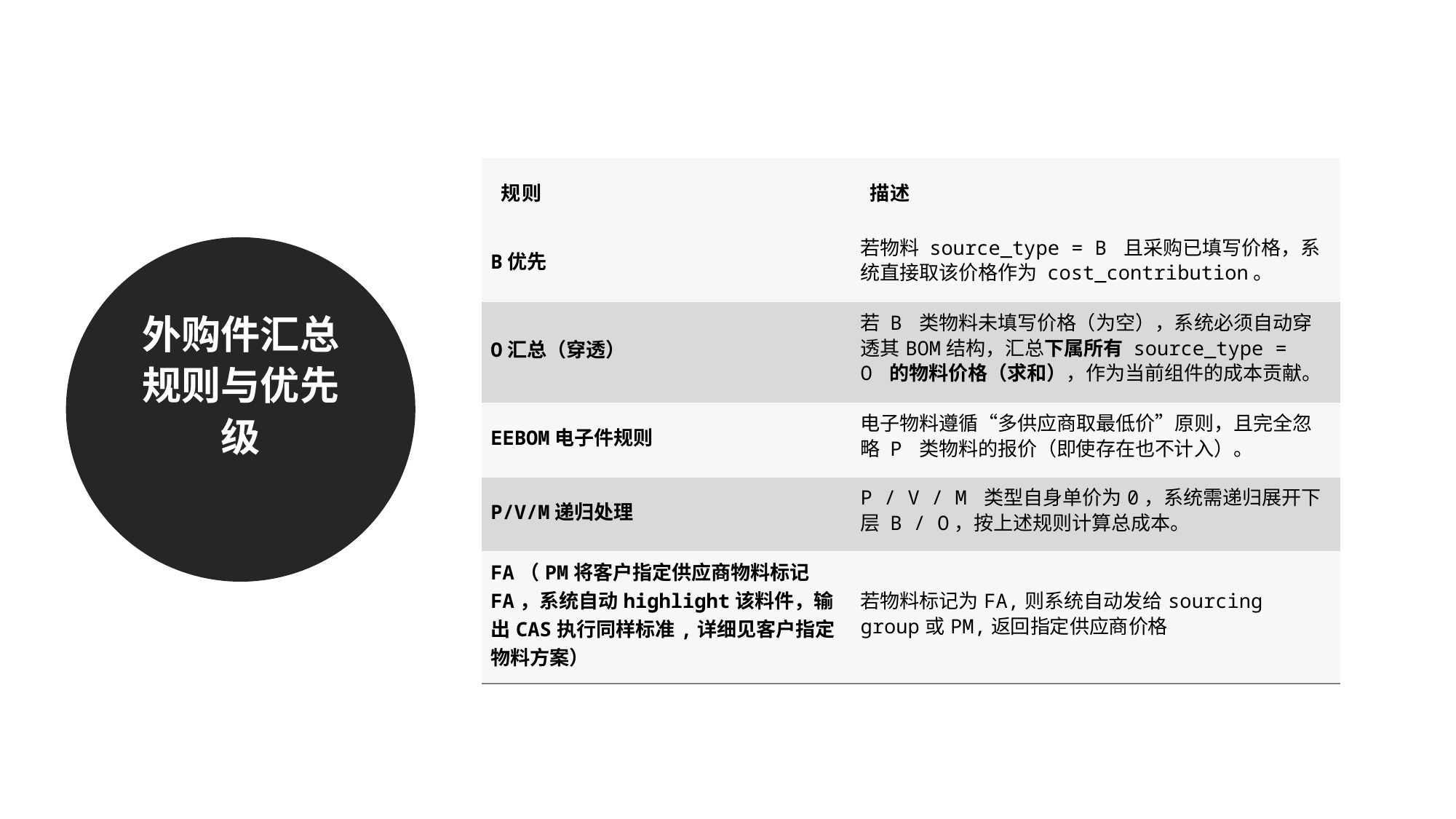

| 规则 | 描述 |
| --- | --- |
| B优先 | 若物料 source\_type = B 且采购已填写价格，系统直接取该价格作为 cost\_contribution。 |
| O汇总（穿透） | 若 B 类物料未填写价格（为空），系统必须自动穿透其BOM结构，汇总下属所有 source\_type = O 的物料价格（求和），作为当前组件的成本贡献。 |
| EEBOM电子件规则 | 电子物料遵循“多供应商取最低价”原则，且完全忽略 P 类物料的报价（即使存在也不计入）。 |
| P/V/M递归处理 | P / V / M 类型自身单价为0，系统需递归展开下层 B / O，按上述规则计算总成本。 |
| FA（PM将客户指定供应商物料标记FA，系统自动highlight该料件，输出CAS执行同样标准,详细见客户指定物料方案） | 若物料标记为FA,则系统自动发给sourcing group或PM,返回指定供应商价格 |
外购件汇总规则与优先级